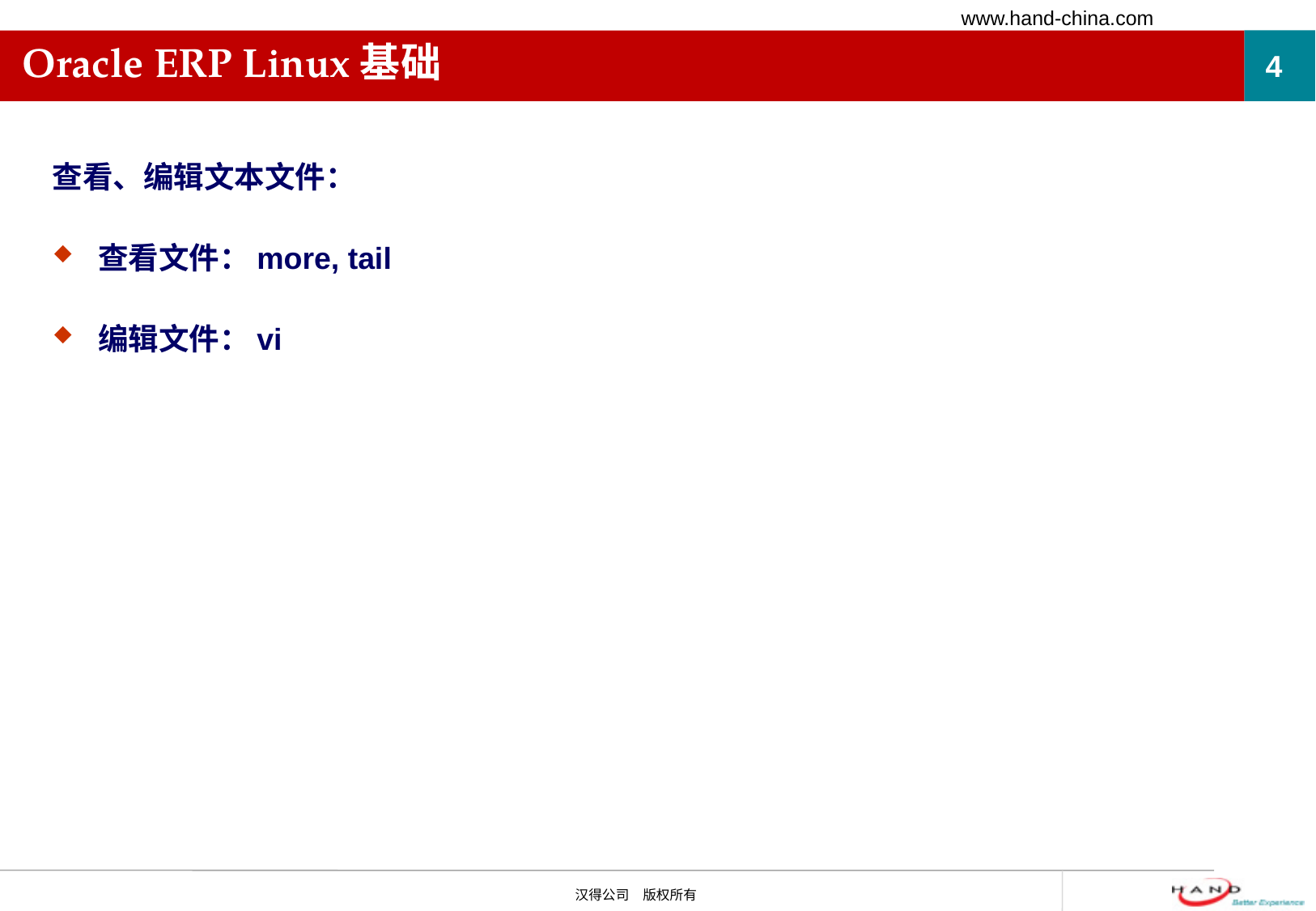

# Oracle ERP Linux基础
查看、编辑文本文件：

查看文件：more, tail

编辑文件：vi